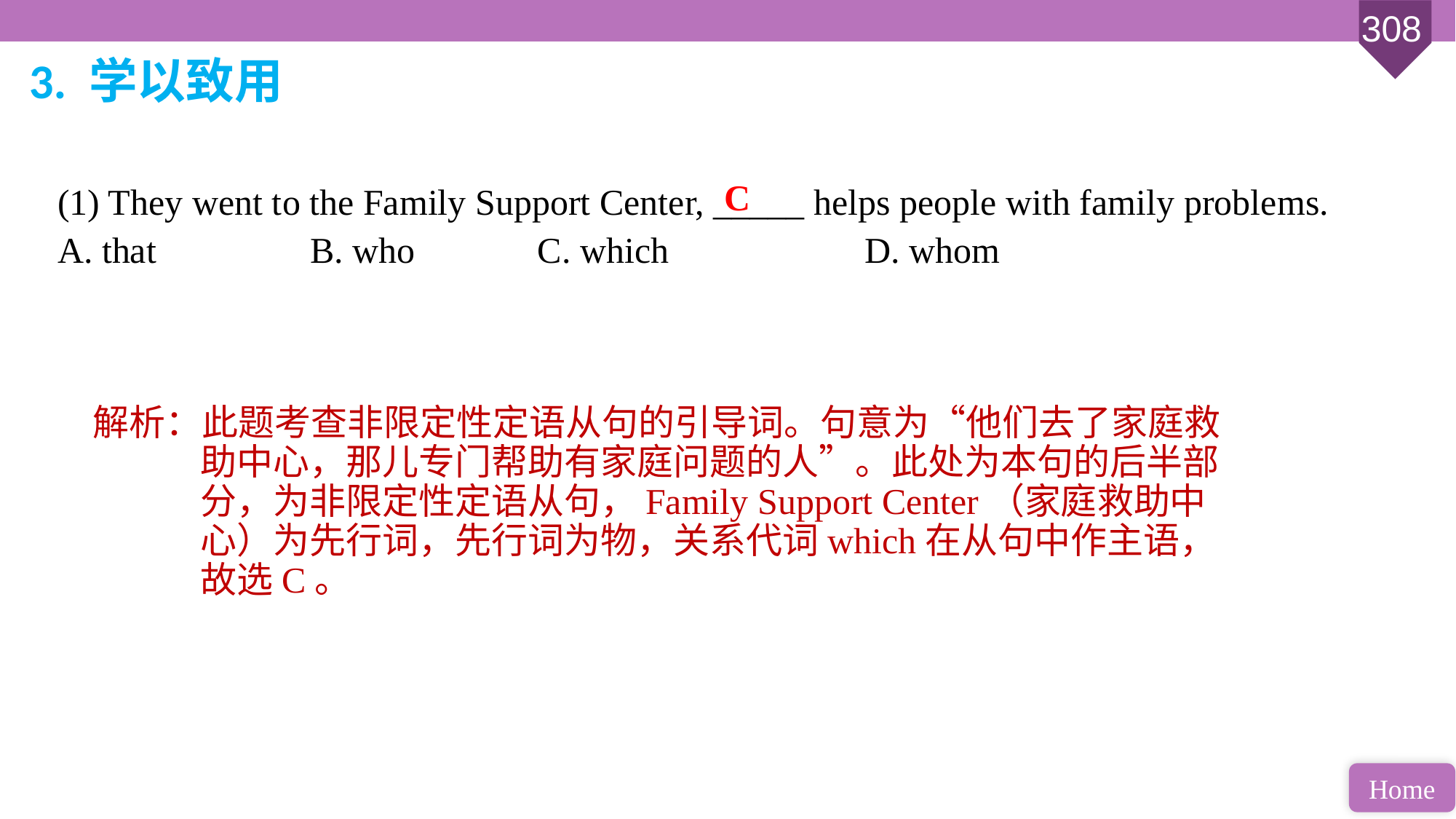

3. 学以致用
(1) They went to the Family Support Center, _____ helps people with family problems.
A. that 		B. who		 C. which		 D. whom
C
解析：此题考查非限定性定语从句的引导词。句意为“他们去了家庭救助中心，那儿专门帮助有家庭问题的人”。此处为本句的后半部分，为非限定性定语从句，Family Support Center（家庭救助中心）为先行词，先行词为物，关系代词which在从句中作主语，故选C。